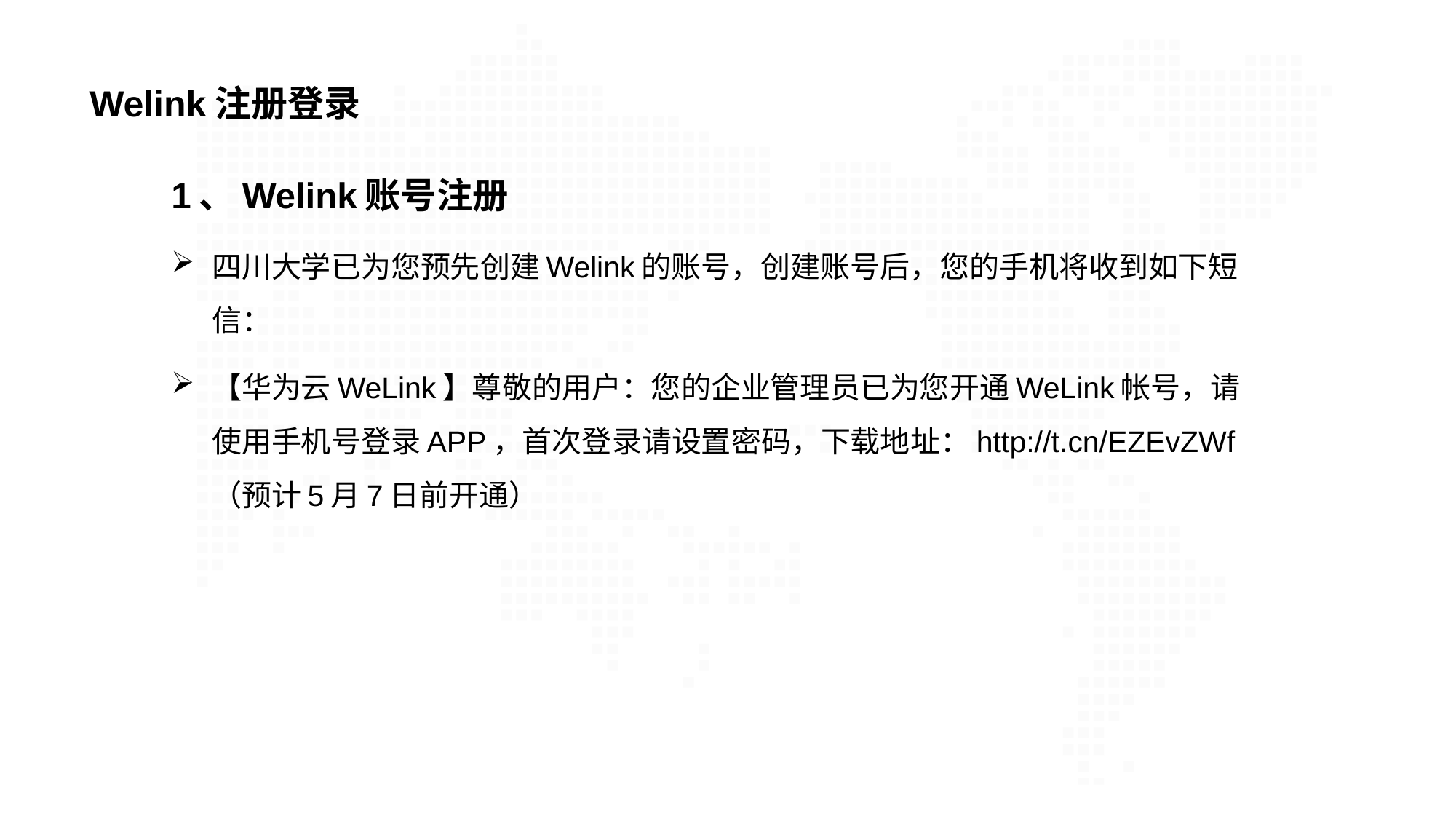

# Welink注册登录
1、Welink账号注册
四川大学已为您预先创建Welink的账号，创建账号后，您的手机将收到如下短信：
【华为云WeLink】尊敬的用户：您的企业管理员已为您开通WeLink帐号，请使用手机号登录APP，首次登录请设置密码，下载地址：http://t.cn/EZEvZWf
（预计5月7日前开通）